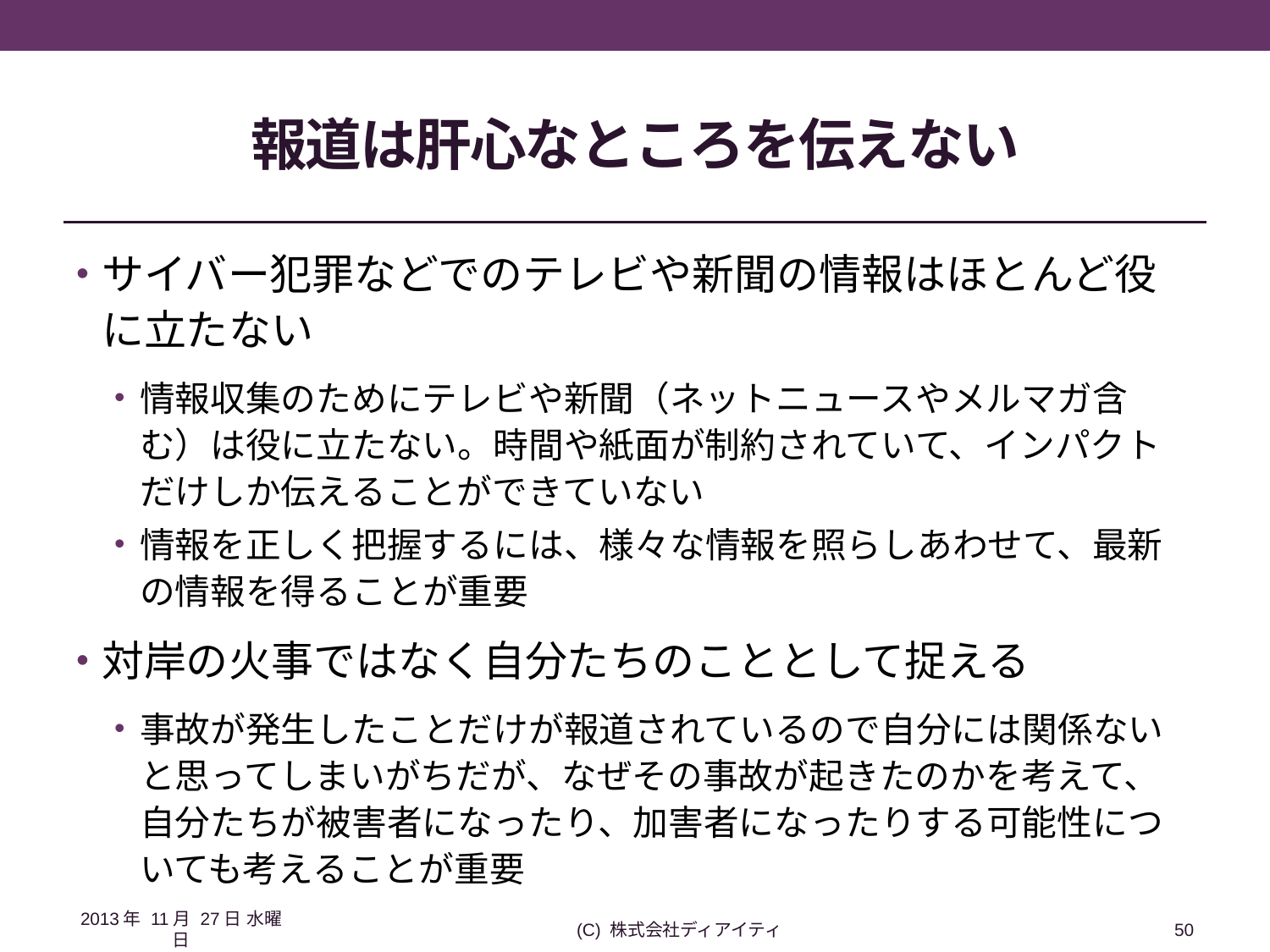

# 報道は肝心なところを伝えない
サイバー犯罪などでのテレビや新聞の情報はほとんど役に立たない
情報収集のためにテレビや新聞（ネットニュースやメルマガ含む）は役に立たない。時間や紙面が制約されていて、インパクトだけしか伝えることができていない
情報を正しく把握するには、様々な情報を照らしあわせて、最新の情報を得ることが重要
対岸の火事ではなく自分たちのこととして捉える
事故が発生したことだけが報道されているので自分には関係ないと思ってしまいがちだが、なぜその事故が起きたのかを考えて、自分たちが被害者になったり、加害者になったりする可能性についても考えることが重要

2013年 11月 27日 水曜日
(C) 株式会社ディアイティ
50